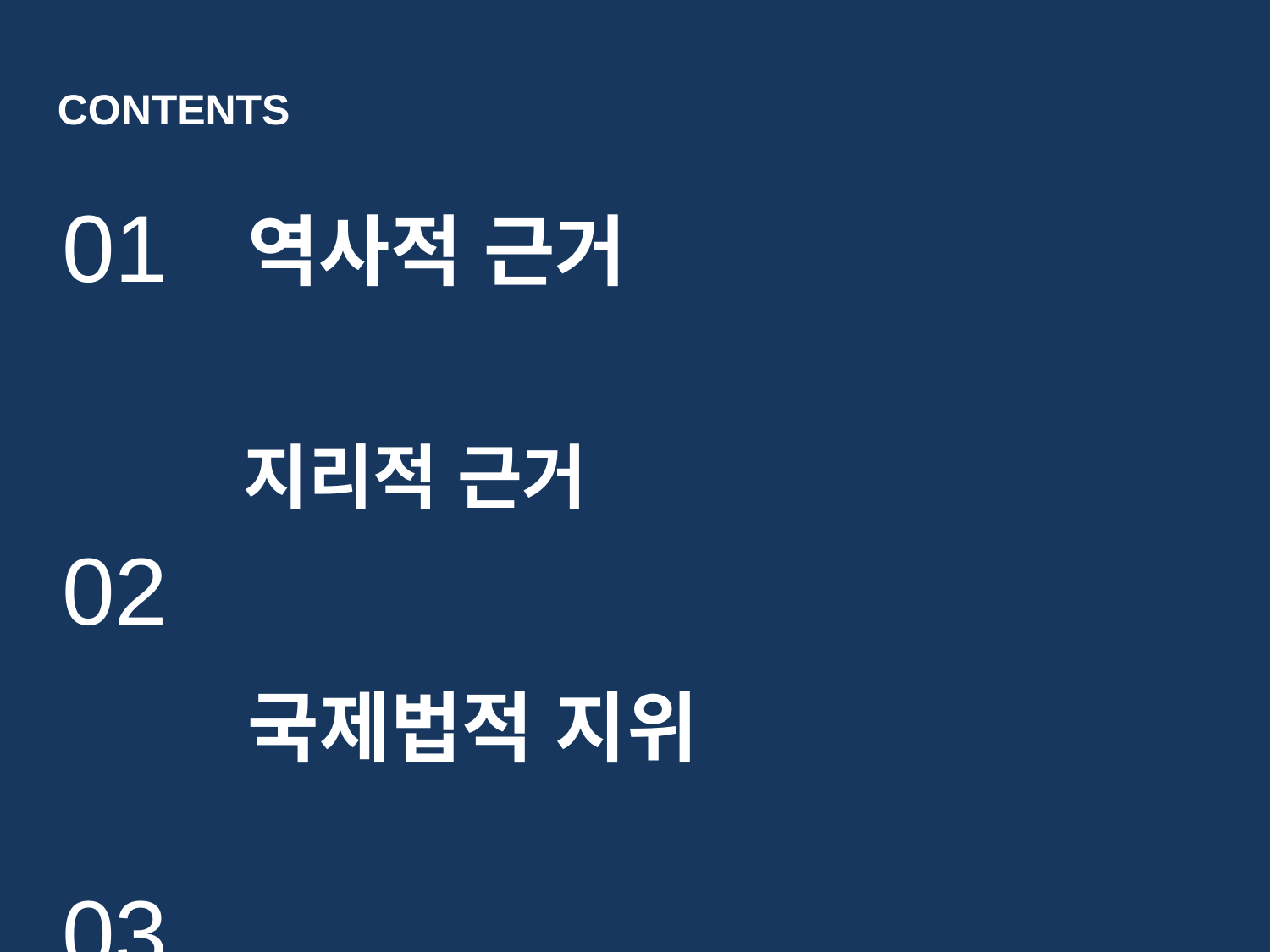

CONTENTS
01
          02
           03
 역사적 근거
 지리적 근거
 국제법적 지위